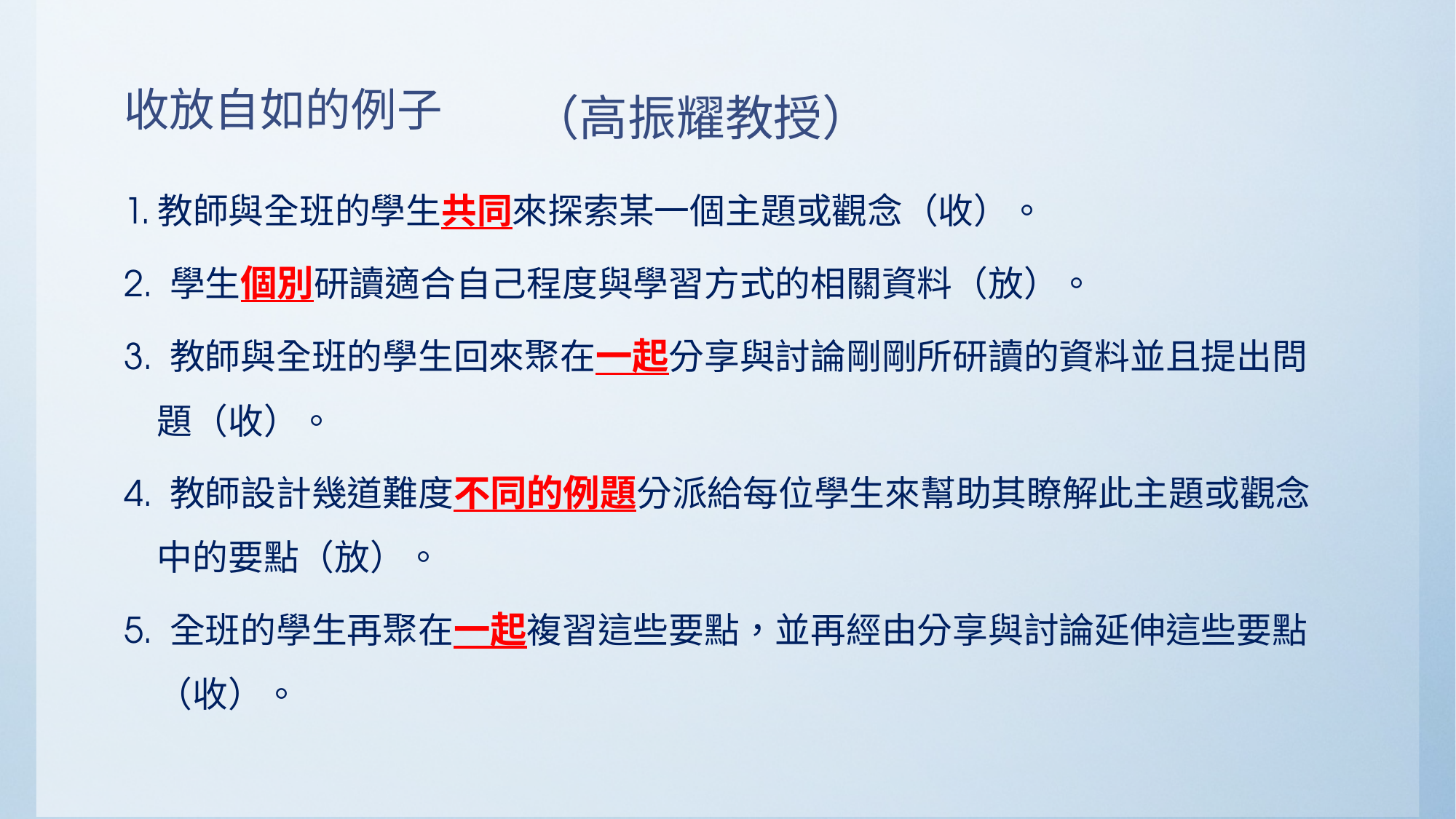

# 收放自如的例子
（高振耀教授）
1.教師與全班的學生共同來探索某一個主題或觀念（收）。
2. 學生個別研讀適合自己程度與學習方式的相關資料（放）。
3. 教師與全班的學生回來聚在一起分享與討論剛剛所研讀的資料並且提出問題（收）。
4. 教師設計幾道難度不同的例題分派給每位學生來幫助其瞭解此主題或觀念中的要點（放）。
5. 全班的學生再聚在一起複習這些要點，並再經由分享與討論延伸這些要點（收）。